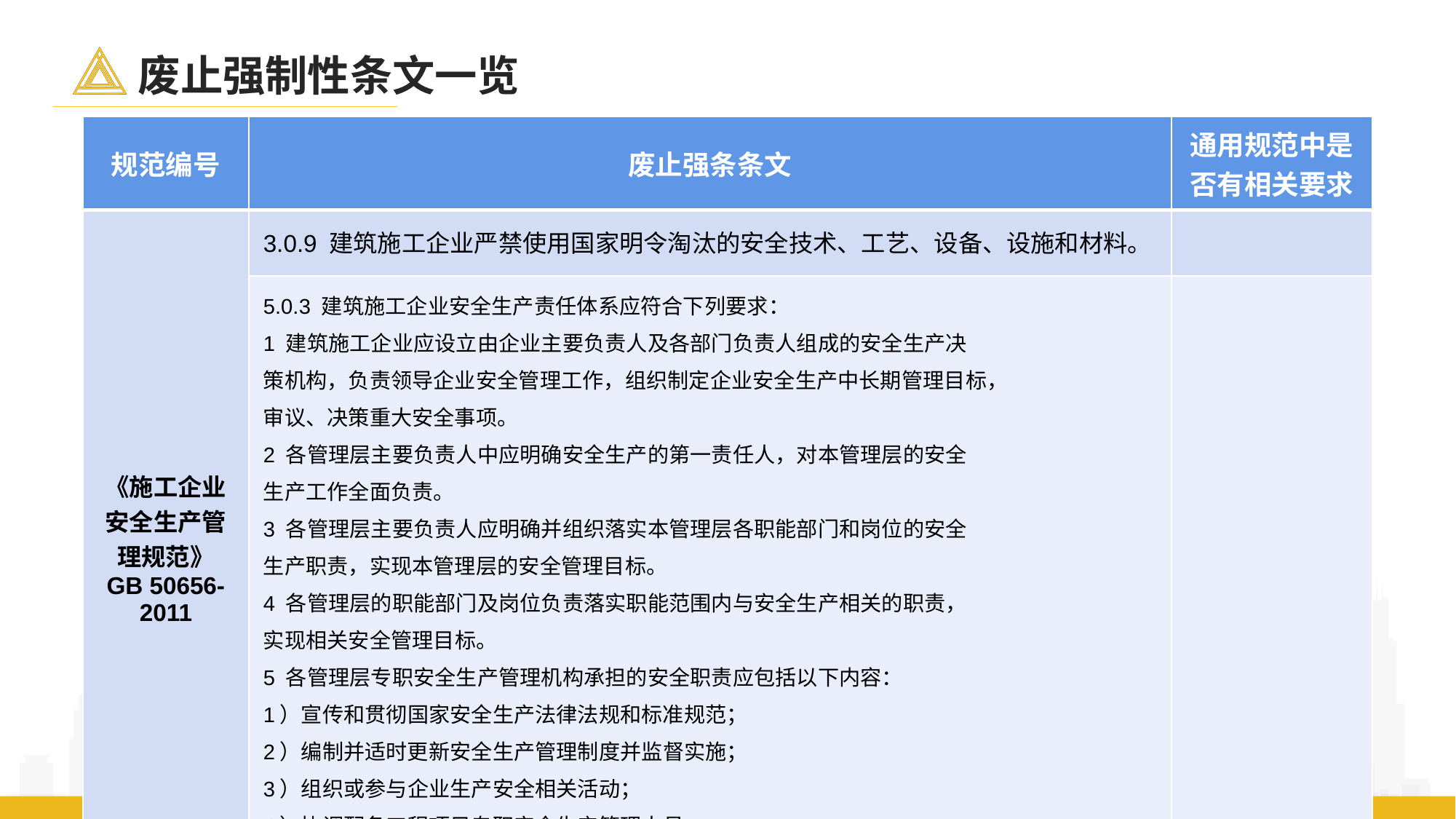

废止强制性条文一览
| 规范编号 | 废止强条条文 | 通用规范中是否有相关要求 |
| --- | --- | --- |
| 《施工企业安全生产管理规范》 GB 50656-2011 | 3.0.9 建筑施工企业严禁使用国家明令淘汰的安全技术、工艺、设备、设施和材料。 |  |
|  | 5.0.3 建筑施工企业安全生产责任体系应符合下列要求： 1 建筑施工企业应设立由企业主要负责人及各部门负责人组成的安全生产决 策机构，负责领导企业安全管理工作，组织制定企业安全生产中长期管理目标， 审议、决策重大安全事项。 2 各管理层主要负责人中应明确安全生产的第一责任人，对本管理层的安全 生产工作全面负责。 3 各管理层主要负责人应明确并组织落实本管理层各职能部门和岗位的安全 生产职责，实现本管理层的安全管理目标。 4 各管理层的职能部门及岗位负责落实职能范围内与安全生产相关的职责， 实现相关安全管理目标。 5 各管理层专职安全生产管理机构承担的安全职责应包括以下内容： 1）宣传和贯彻国家安全生产法律法规和标准规范； 2）编制并适时更新安全生产管理制度并监督实施； 3）组织或参与企业生产安全相关活动； 4）协调配备工程项目专职安全生产管理人员； 5）制订企业安全生产考核计划，查处安全生产问题，建立管理档案； |  |